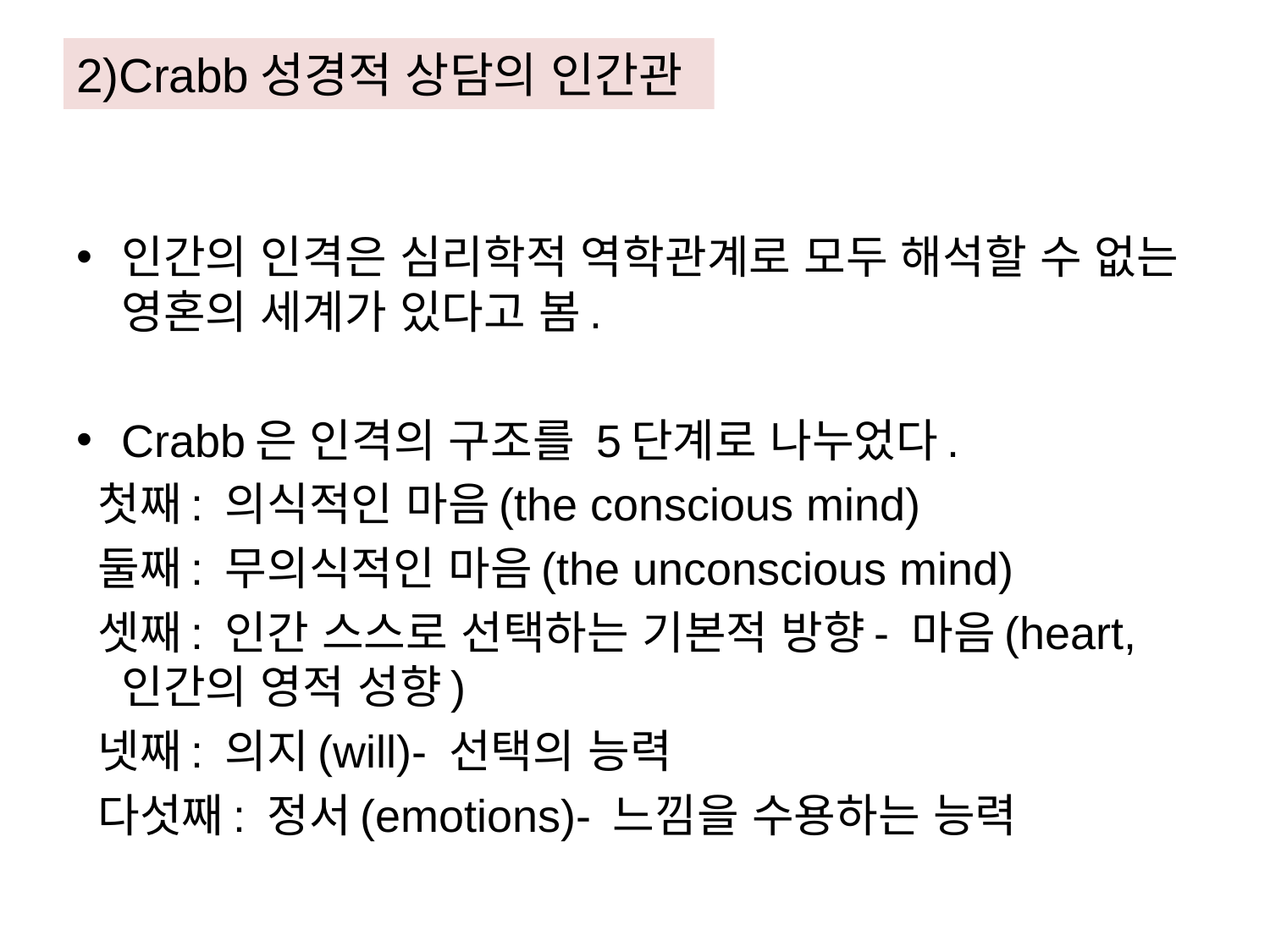

# 2)Crabb성경적 상담의 인간관
인간의 인격은 심리학적 역학관계로 모두 해석할 수 없는 영혼의 세계가 있다고 봄.

Crabb은 인격의 구조를 5단계로 나누었다.
 첫째: 의식적인 마음(the conscious mind)
 둘째: 무의식적인 마음(the unconscious mind)
 셋째: 인간 스스로 선택하는 기본적 방향- 마음(heart, 인간의 영적 성향)
 넷째: 의지(will)- 선택의 능력
 다섯째: 정서(emotions)- 느낌을 수용하는 능력